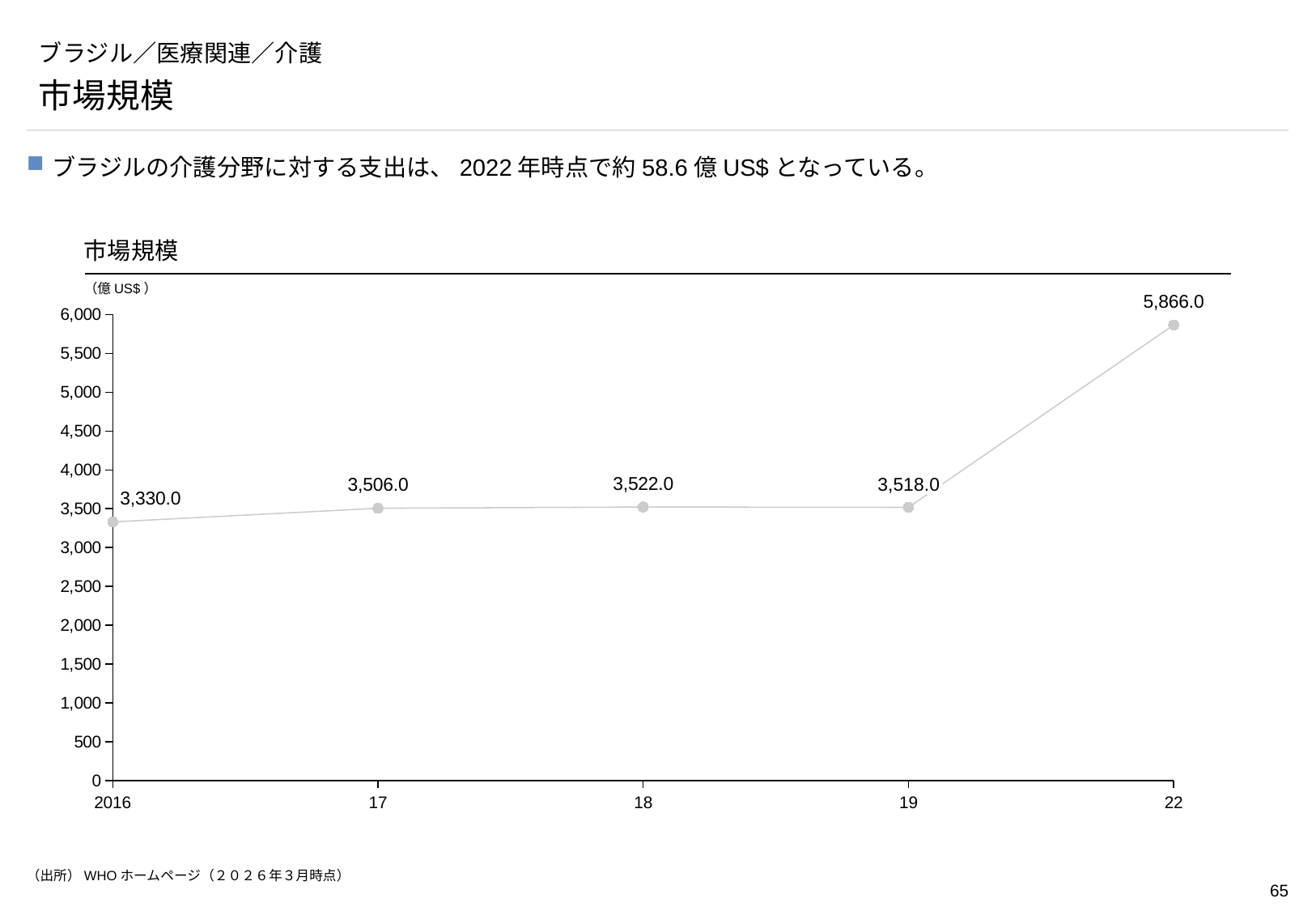

# ブラジル／医療関連／介護
市場規模
ブラジルの介護分野に対する支出は、2022年時点で約58.6億US$となっている。
市場規模

### Chart

| Category |  |
|---|---|
（億US$）
3,518.0
2016
17
18
19
22
（出所）WHOホームページ（２０２６年３月時点）